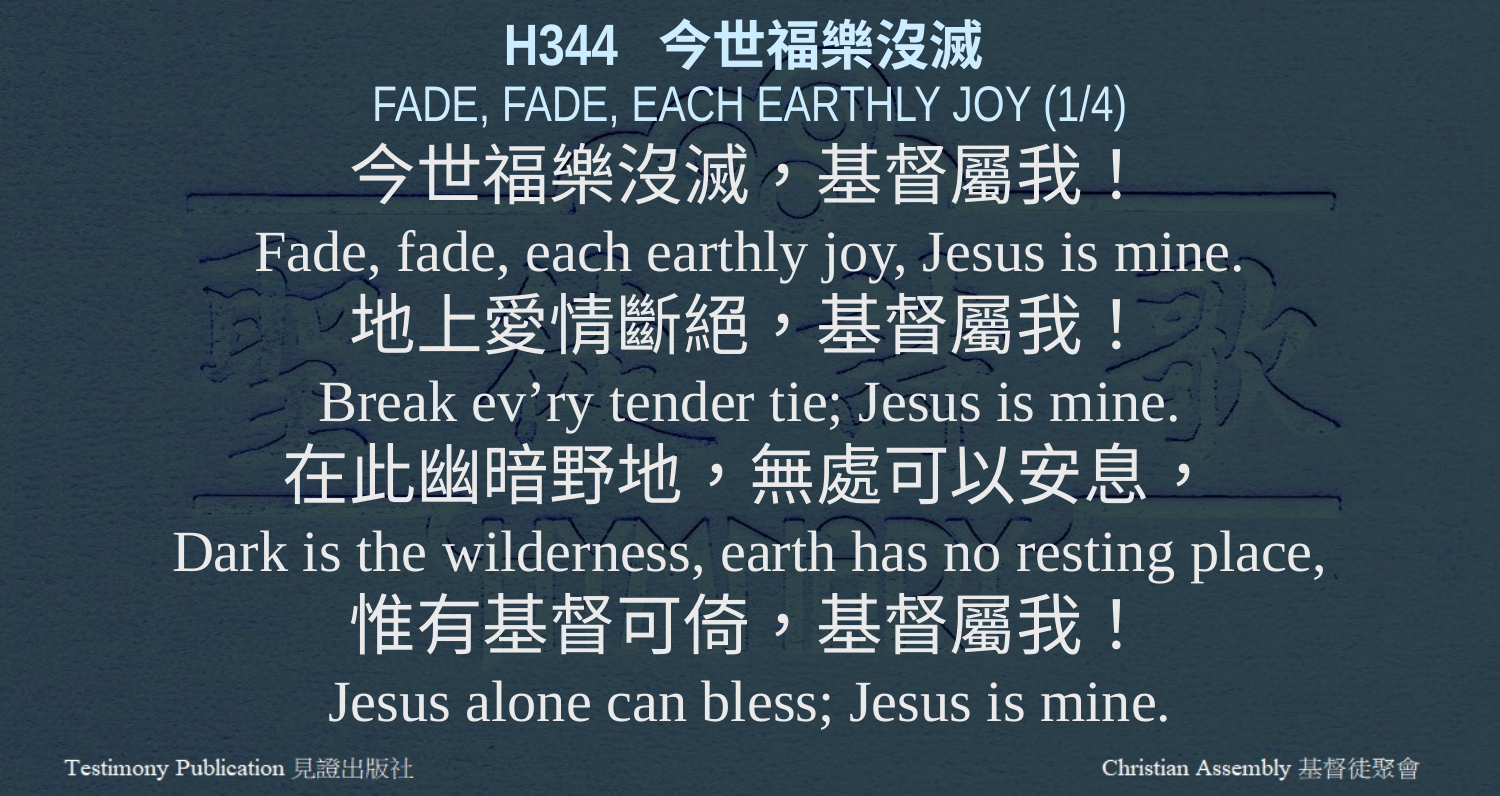

H344  今世福樂沒滅
FADE, FADE, EACH EARTHLY JOY (1/4)
今世福樂沒滅，基督屬我！
Fade, fade, each earthly joy, Jesus is mine.
地上愛情斷絕，基督屬我！
Break ev’ry tender tie; Jesus is mine.
在此幽暗野地，無處可以安息，
Dark is the wilderness, earth has no resting place,
惟有基督可倚，基督屬我！
Jesus alone can bless; Jesus is mine.